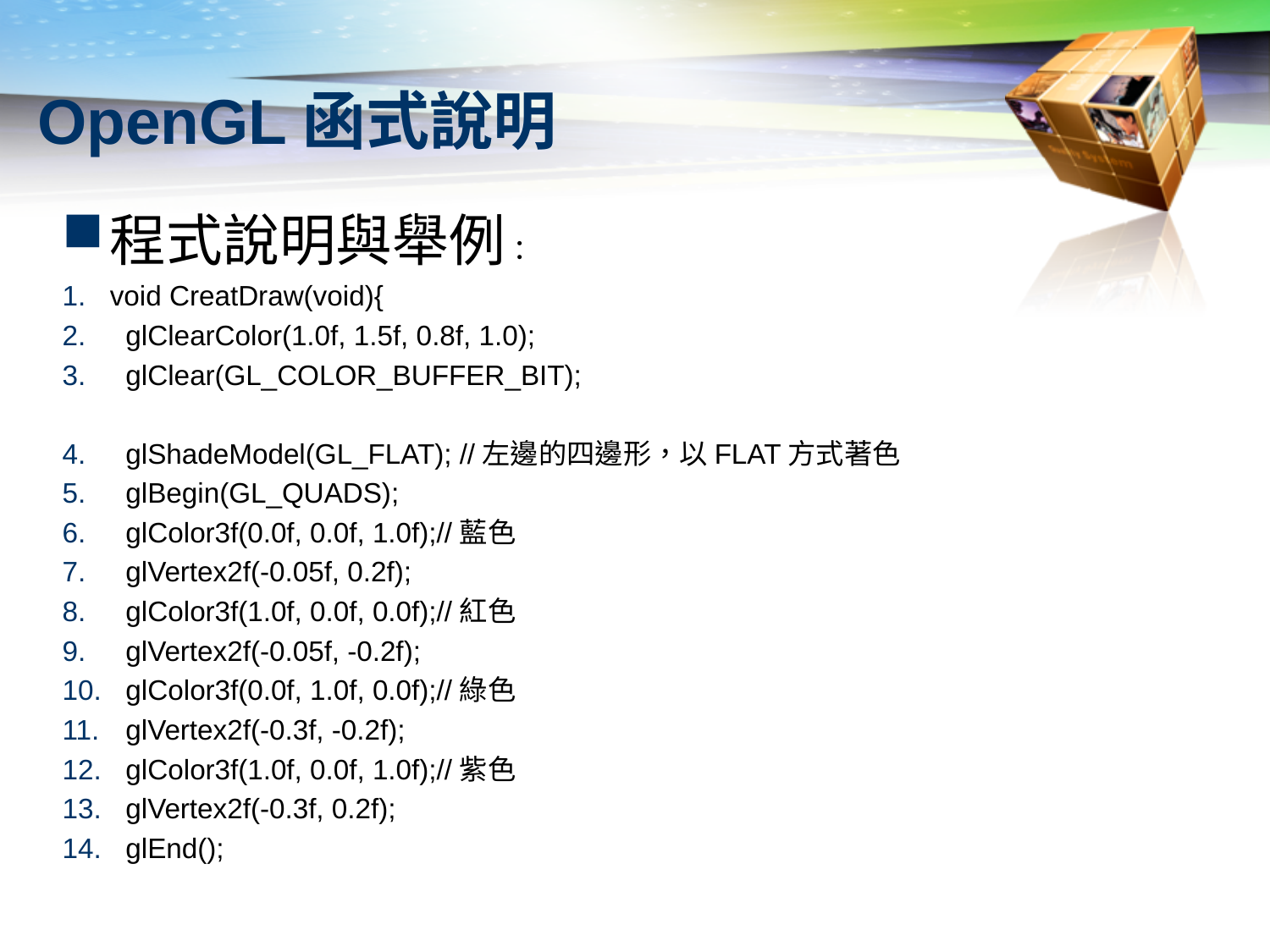

# OpenGL函式說明
程式說明與舉例：
void CreatDraw(void){
  glClearColor(1.0f, 1.5f, 0.8f, 1.0);
  glClear(GL_COLOR_BUFFER_BIT);

  glShadeModel(GL_FLAT); //左邊的四邊形，以FLAT方式著色
  glBegin(GL_QUADS);
  glColor3f(0.0f, 0.0f, 1.0f);//藍色
  glVertex2f(-0.05f, 0.2f);
  glColor3f(1.0f, 0.0f, 0.0f);//紅色
  glVertex2f(-0.05f, -0.2f);
  glColor3f(0.0f, 1.0f, 0.0f);//綠色
  glVertex2f(-0.3f, -0.2f);
  glColor3f(1.0f, 0.0f, 1.0f);//紫色
  glVertex2f(-0.3f, 0.2f);
  glEnd();